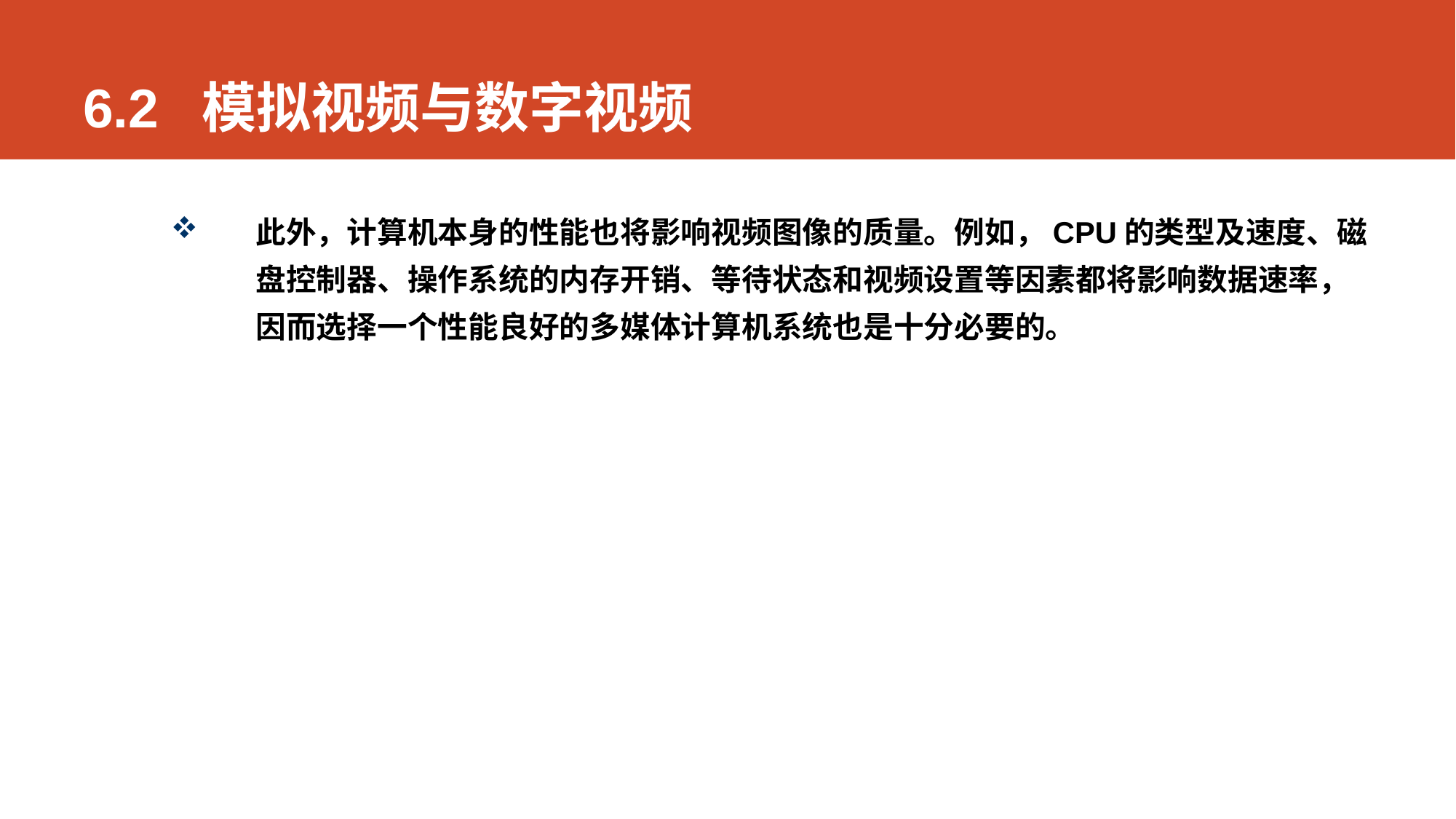

# 6.2  模拟视频与数字视频
此外，计算机本身的性能也将影响视频图像的质量。例如，CPU的类型及速度、磁盘控制器、操作系统的内存开销、等待状态和视频设置等因素都将影响数据速率，因而选择一个性能良好的多媒体计算机系统也是十分必要的。